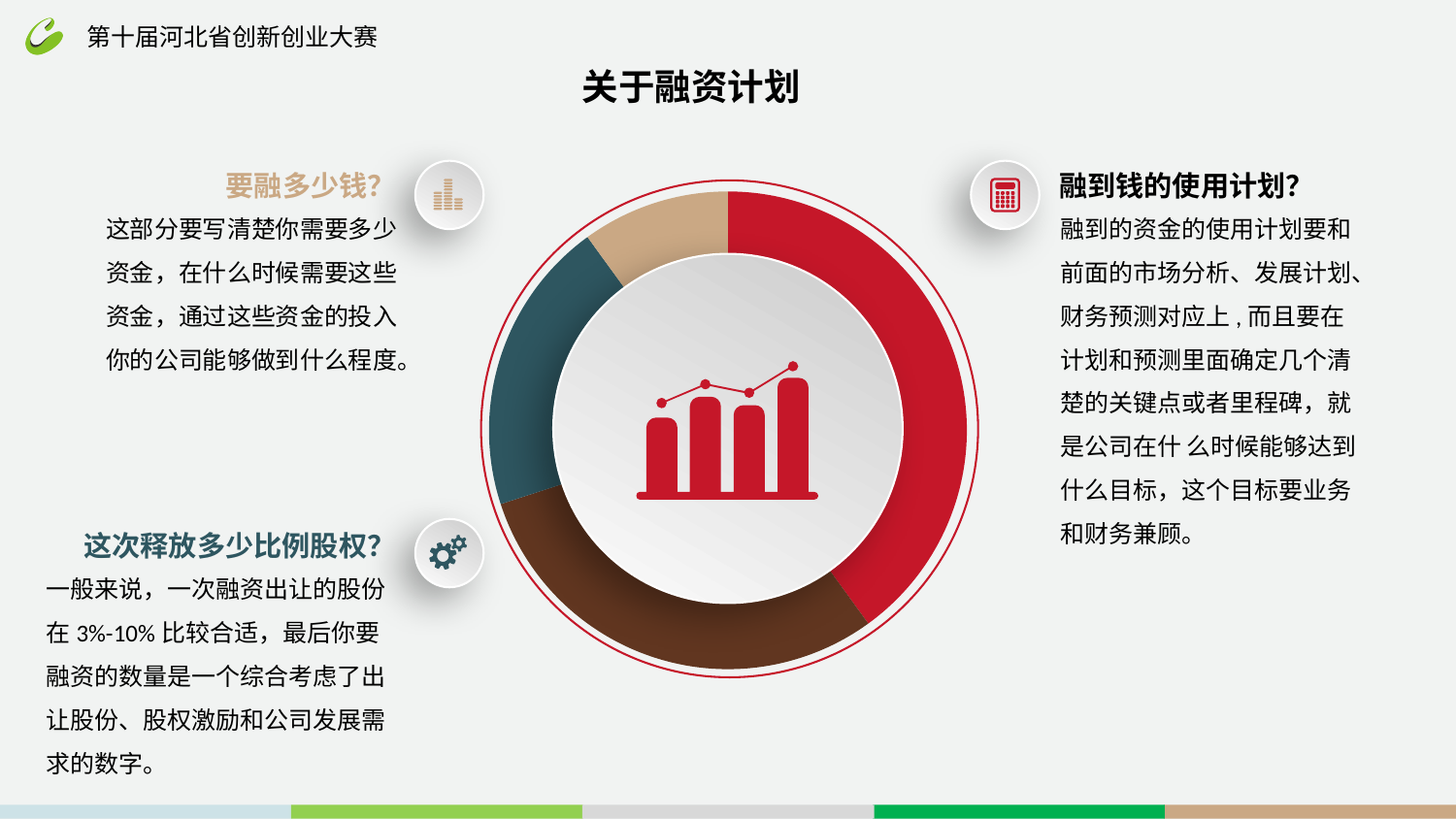

关于融资计划

要融多少钱？
融到钱的使用计划？

### Chart

| Category | 销售额 |
|---|---|
| 第一季度 | 40.0 |
| 第二季度 | 30.0 |
| 第三季度 | 20.0 |
| 第四季度 | 10.0 |
这部分要写清楚你需要多少资金，在什么时候需要这些资金，通过这些资金的投入你的公司能够做到什么程度。
融到的资金的使用计划要和前面的市场分析、发展计划、财务预测对应上,而且要在计划和预测里面确定几个清楚的关键点或者里程碑，就是公司在什 么时候能够达到什么目标，这个目标要业务和财务兼顾。

这次释放多少比例股权？

一般来说，一次融资出让的股份在3%-10%比较合适，最后你要融资的数量是一个综合考虑了出让股份、股权激励和公司发展需求的数字。